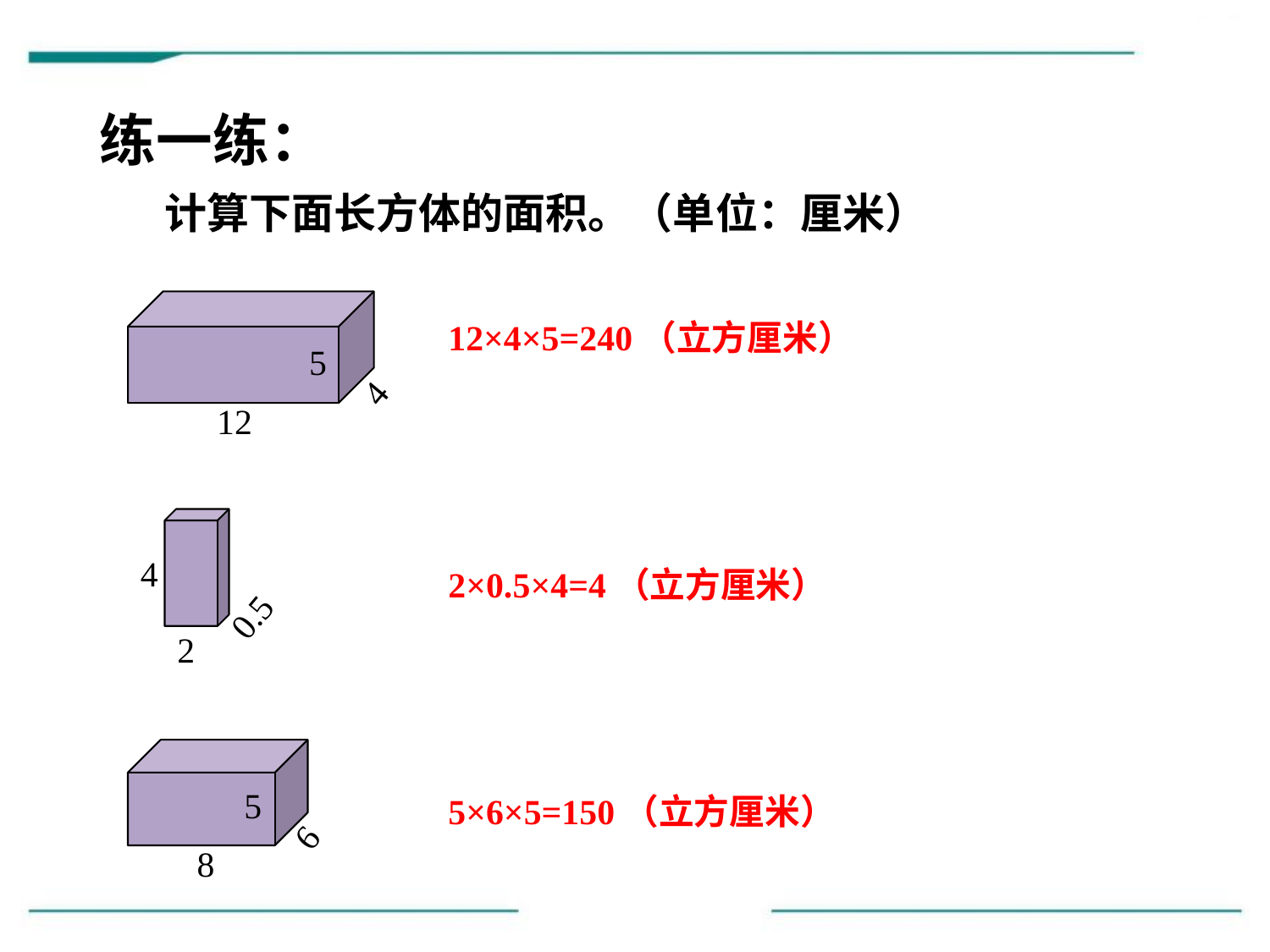

练一练：
    计算下面长方体的面积。（单位：厘米）

5
4
12
12×4×5=240（立方厘米）

4
0.5
2
2×0.5×4=4（立方厘米）

5
6
8
5×6×5=150（立方厘米）